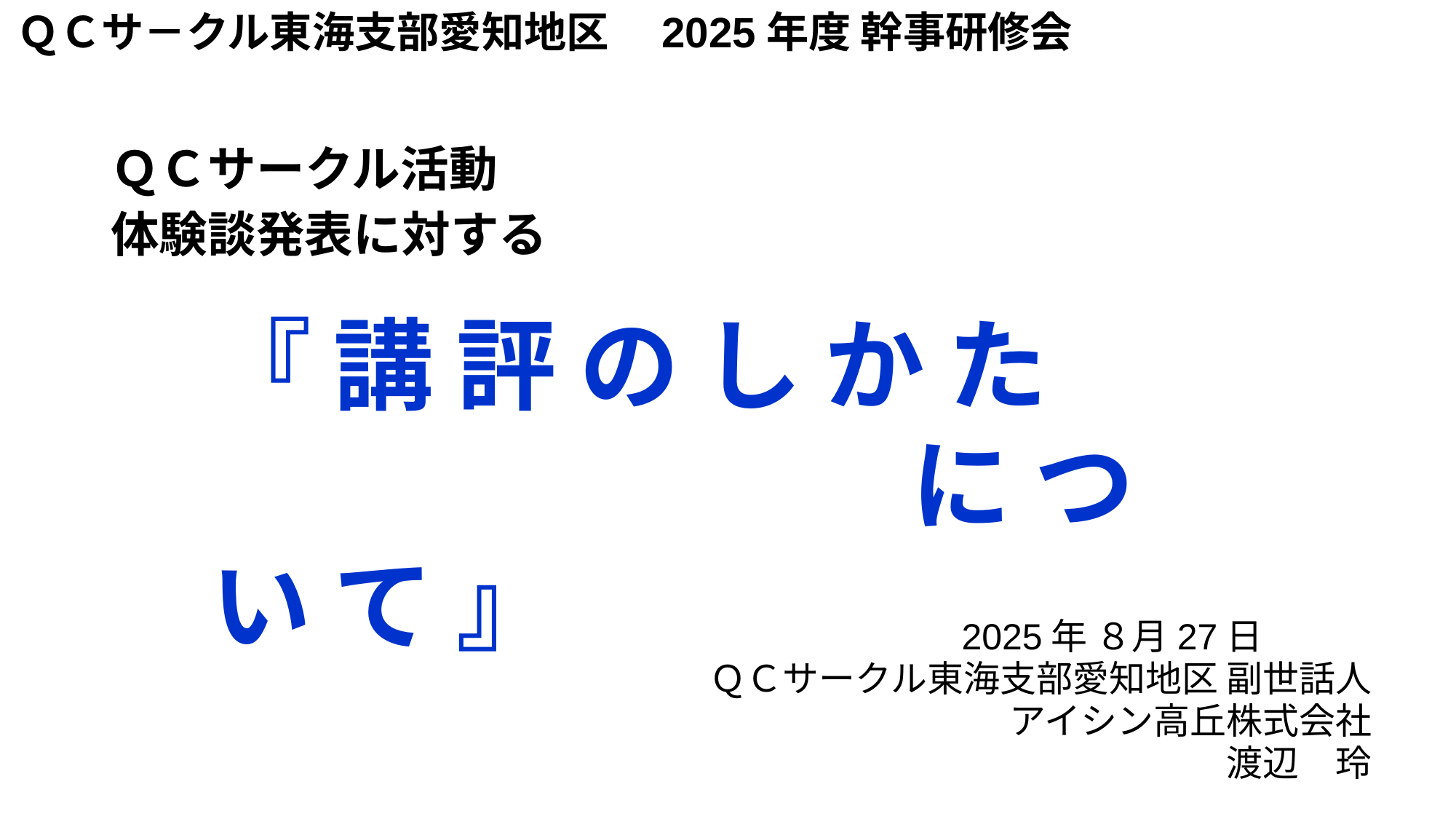

ＱＣサ－クル東海支部愛知地区　2025年度 幹事研修会
ＱＣサークル活動
体験談発表に対する
『 講 評 の し か た
　　　　　　　に つ い て 』
2025年 ８月27日
ＱＣサークル東海支部愛知地区 副世話人
アイシン高丘株式会社
渡辺　玲